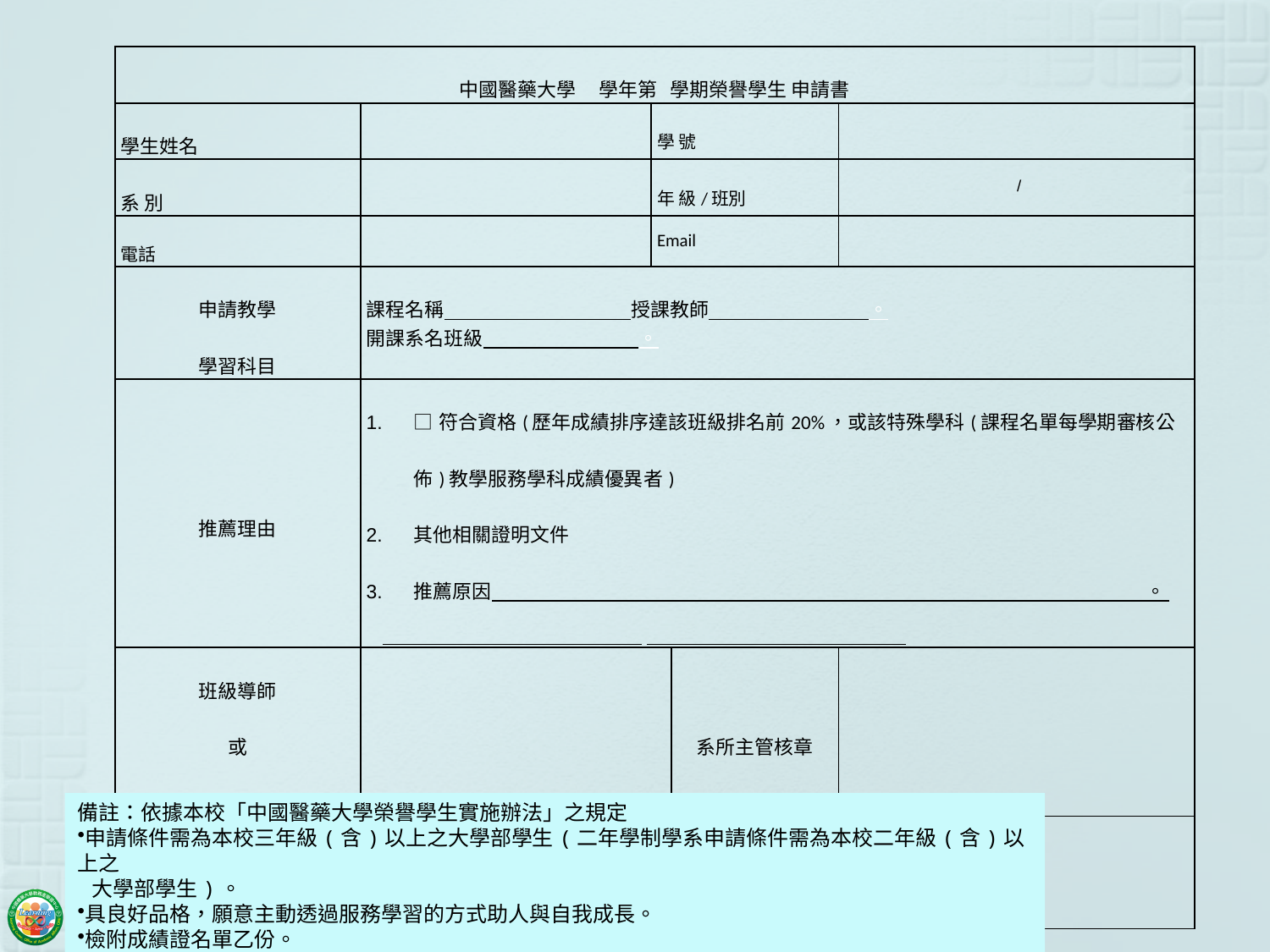

| 中國醫藥大學 學年第 學期榮譽學生 申請書 |  |  |  |  |
| --- | --- | --- | --- | --- |
| 學生姓名 |  | 學 號 |  |  |
| 系 別 |  | 年 級/班別 |  | / |
| 電話 |  | Email |  |  |
| 申請教學 學習科目 | 課程名稱 授課教師 。 開課系名班級 。 |  |  |  |
| 推薦理由 | □符合資格(歷年成績排序達該班級排名前20%，或該特殊學科(課程名單每學期審核公佈)教學服務學科成績優異者) 其他相關證明文件 推薦原因 。 |  |  |  |
| 班級導師 或 課程教師簽章 |  |  | 系所主管核章 |  |
| 教務處 學習中心審核 | □通過 □不通過 |  |  |  |
備註：依據本校「中國醫藥大學榮譽學生實施辦法」之規定
申請條件需為本校三年級(含)以上之大學部學生(二年學制學系申請條件需為本校二年級(含)以上之
  大學部學生)。
具良好品格，願意主動透過服務學習的方式助人與自我成長。
檢附成績證名單乙份。